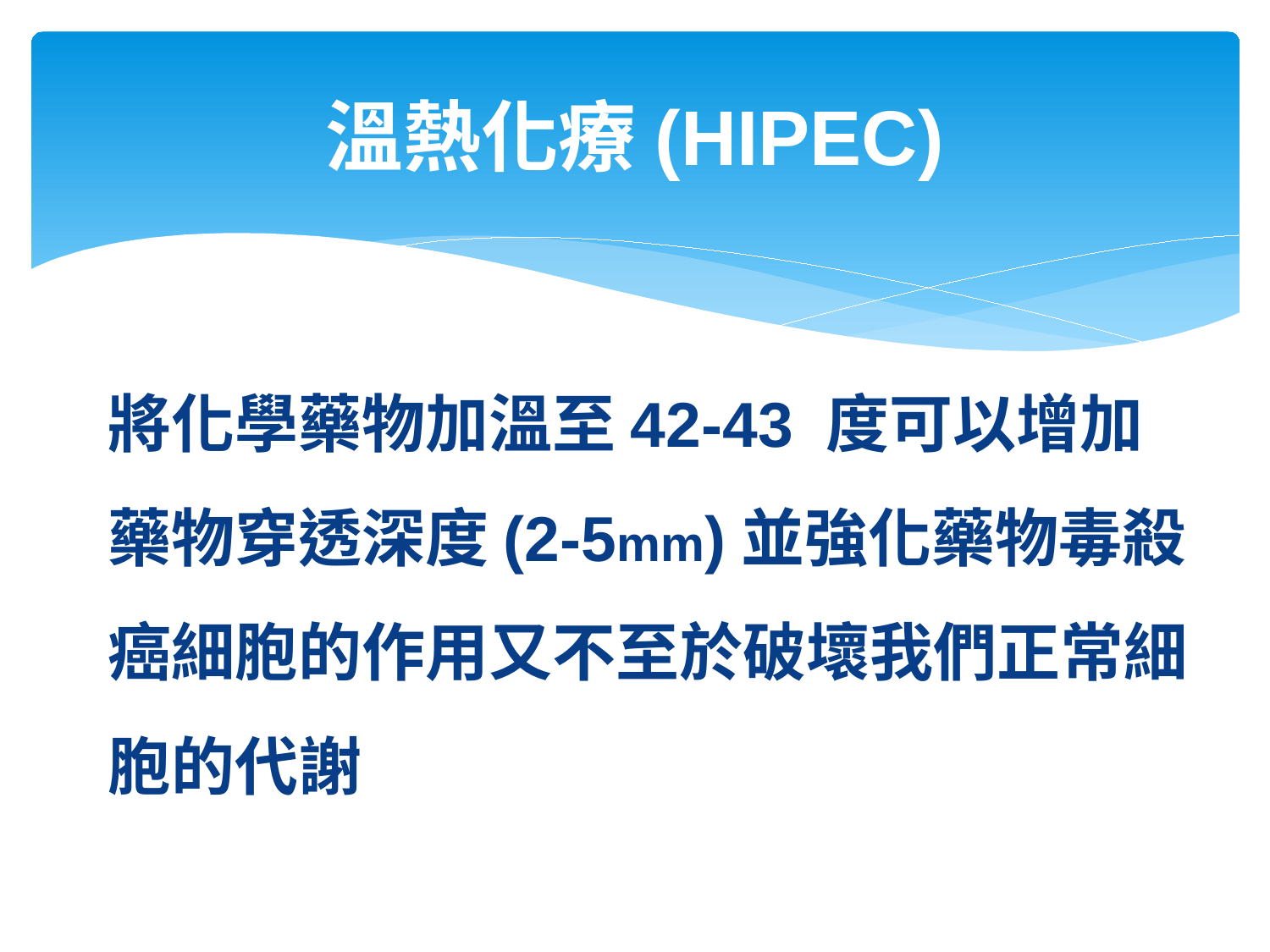

# 溫熱化療(HIPEC)

將化學藥物加溫至42-43 度可以增加藥物穿透深度(2-5mm)並強化藥物毒殺癌細胞的作用又不至於破壞我們正常細胞的代謝